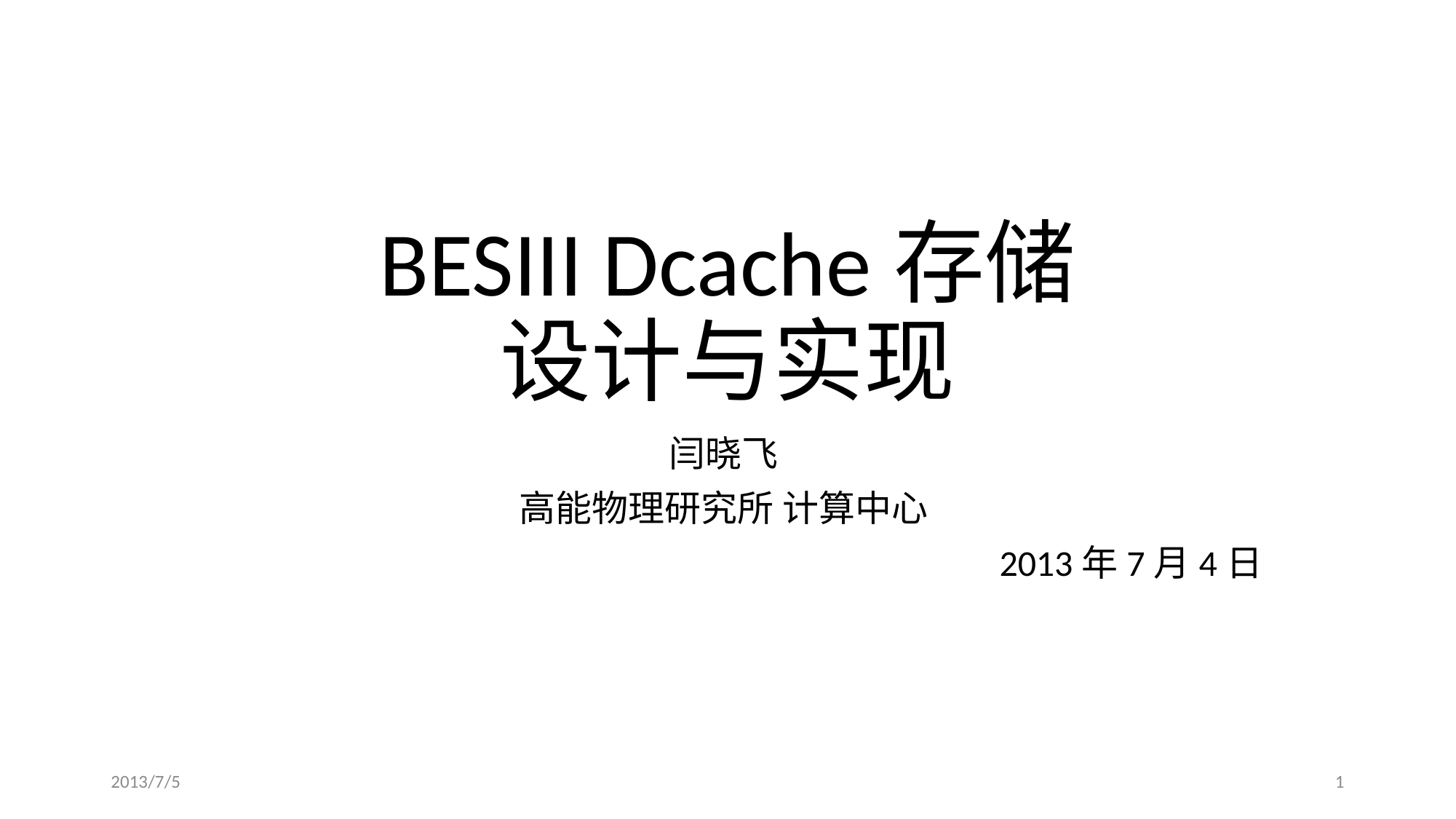

# BESIII Dcache存储 设计与实现
闫晓飞
高能物理研究所 计算中心
2013年7月4日
2013/7/5
1